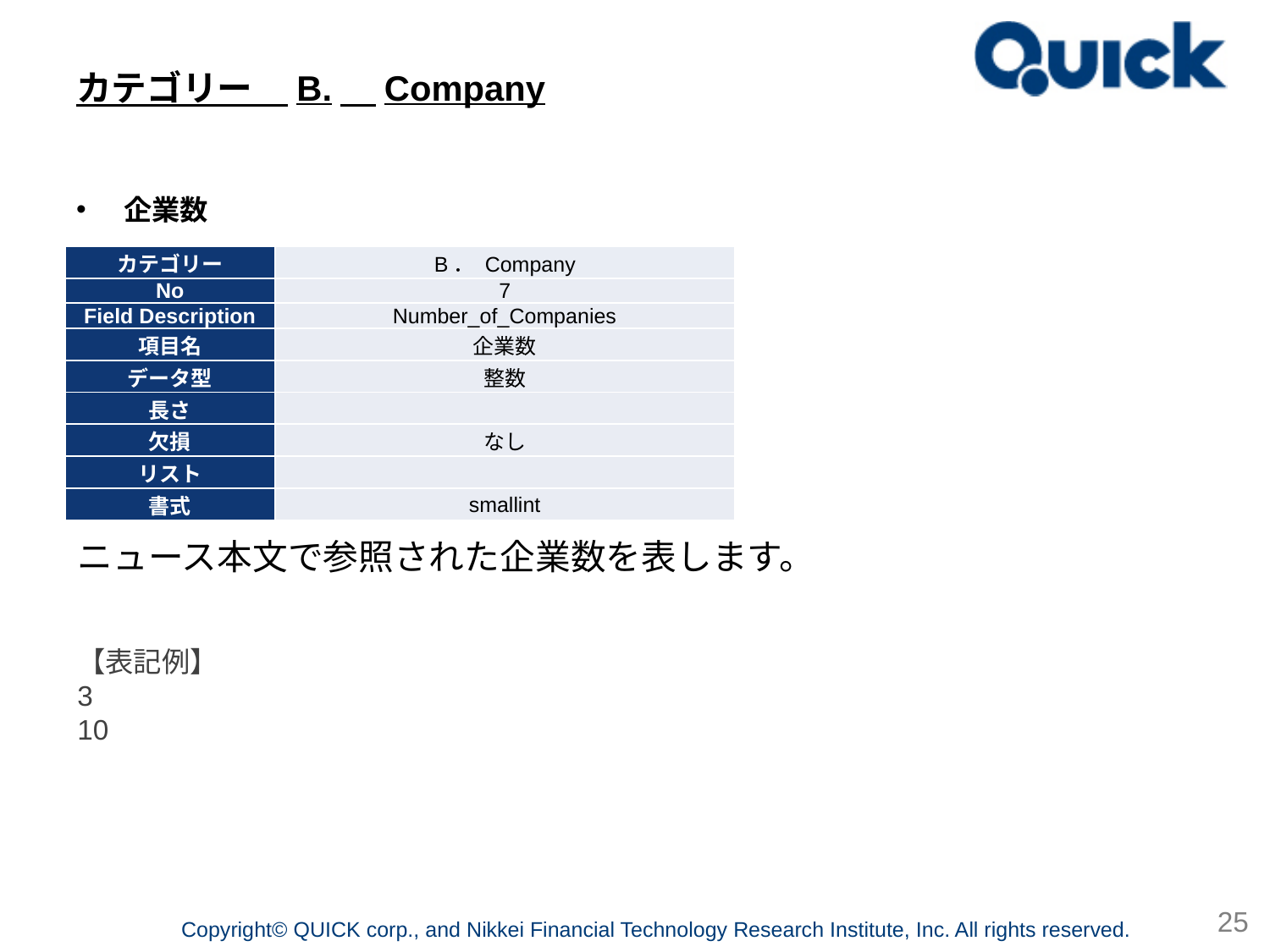

# カテゴリー　B.　Company
企業数
| カテゴリー | B． Company |
| --- | --- |
| No | 7 |
| Field Description | Number\_of\_Companies |
| 項目名 | 企業数 |
| データ型 | 整数 |
| 長さ |  |
| 欠損 | なし |
| リスト |  |
| 書式 | smallint |
ニュース本文で参照された企業数を表します。

【表記例】
3
10
25